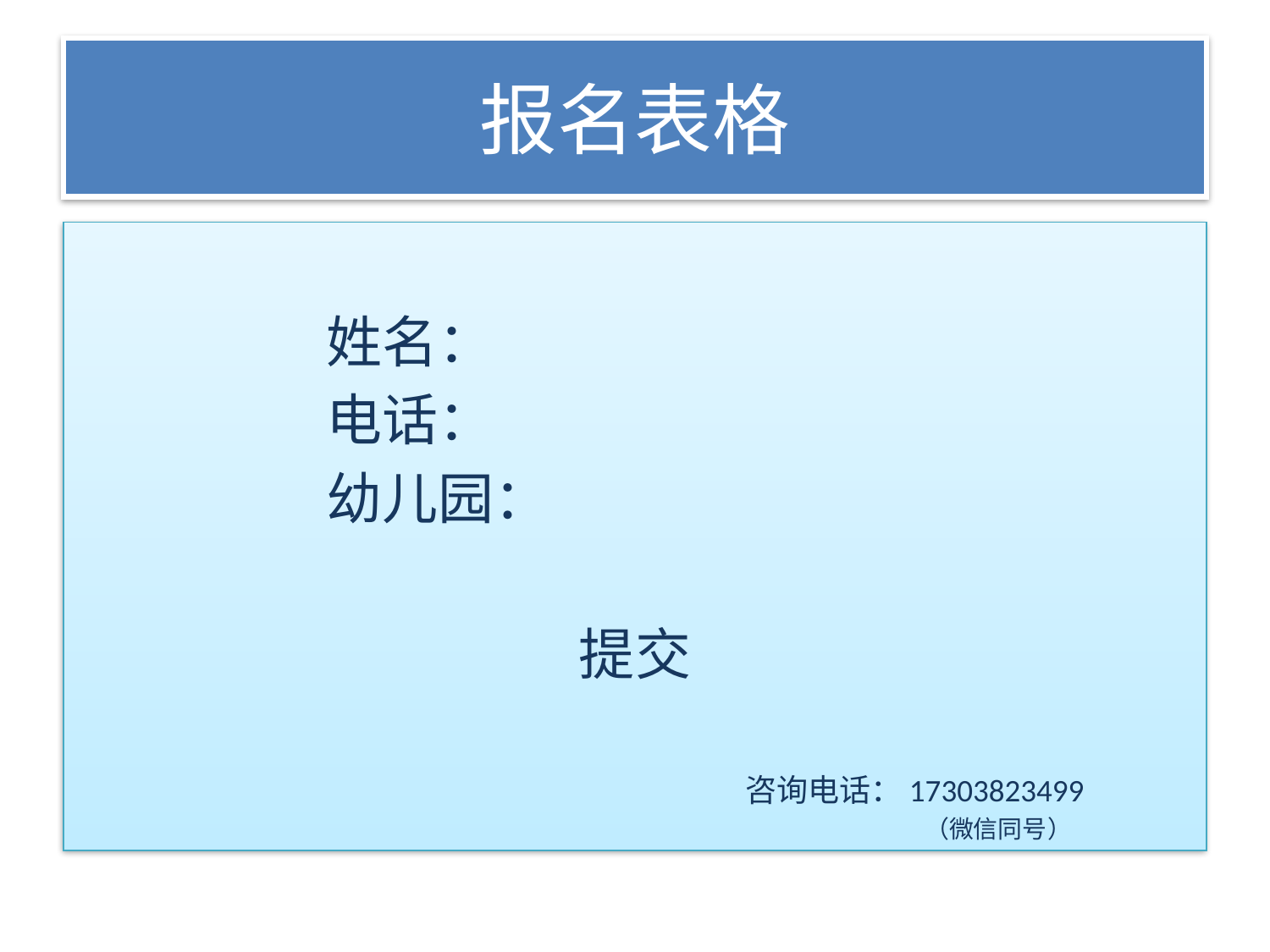

# 报名表格

                   姓名：
                   电话：
                   幼儿园：

提交

                                                                               咨询电话：17303823499
                                                                                                                                   （微信同号）